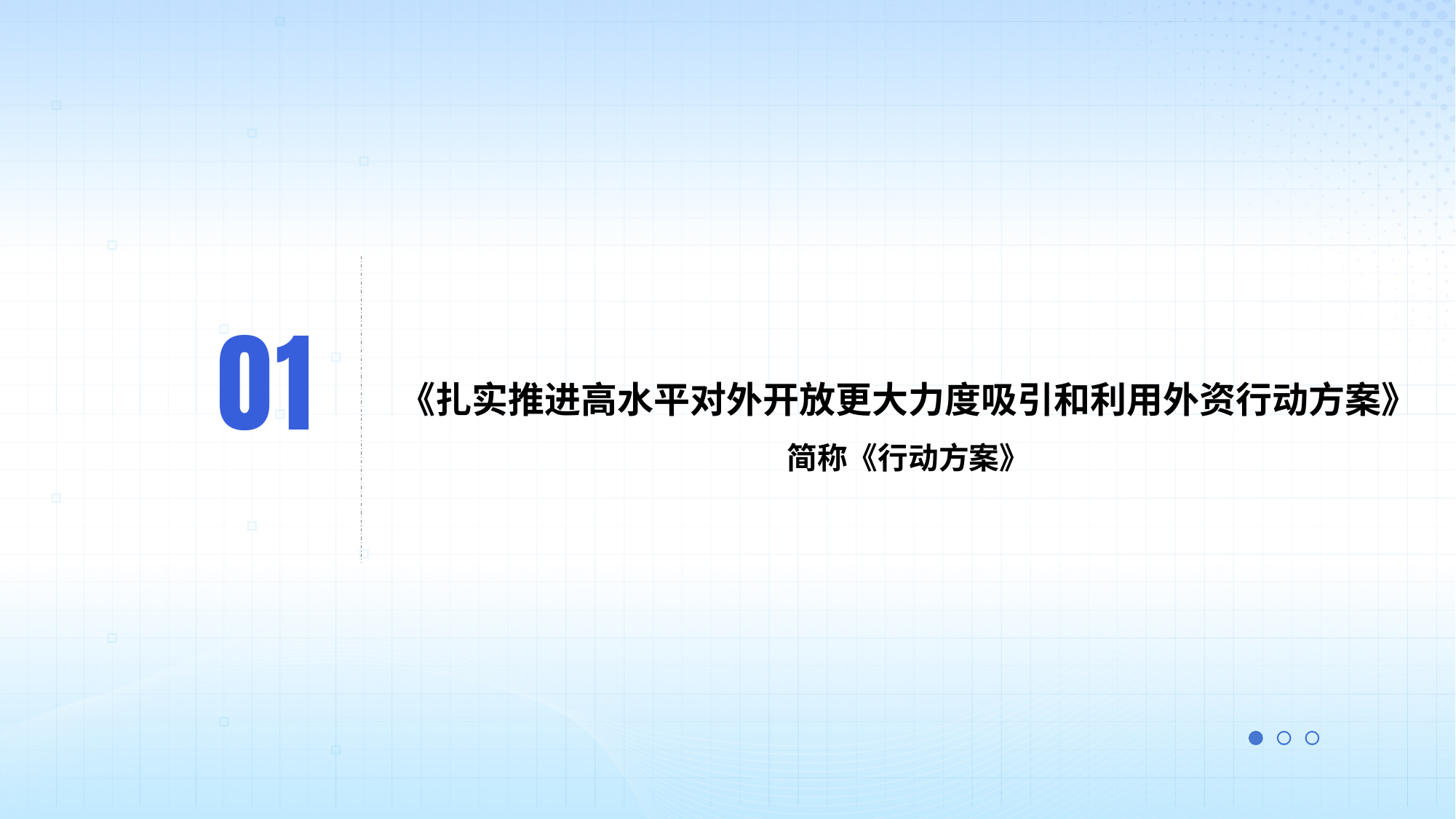

01
《扎实推进高水平对外开放更大力度吸引和利用外资行动方案》
简称《行动方案》